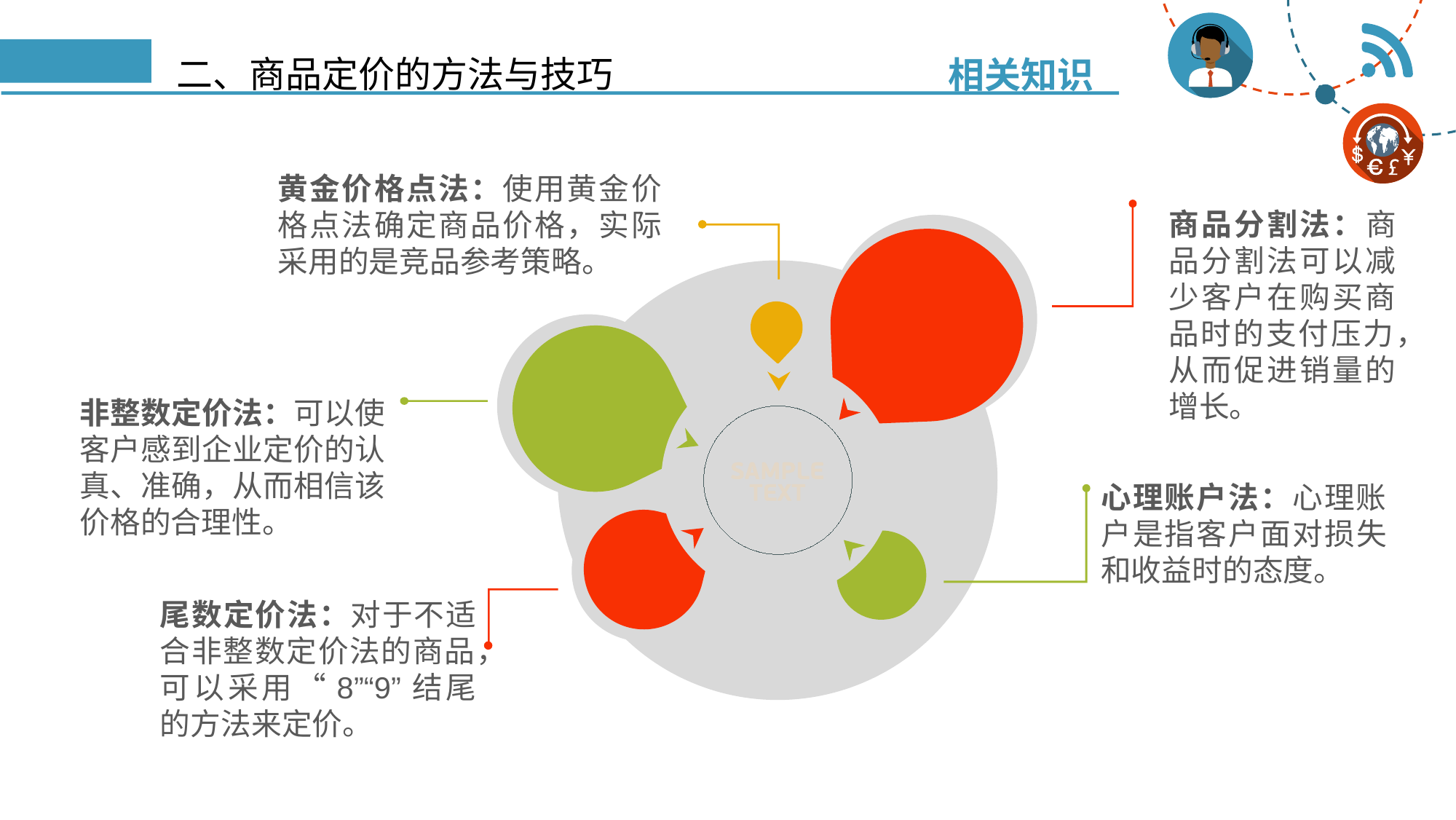

相关知识
# 二、商品定价的方法与技巧
黄金价格点法：使用黄金价格点法确定商品价格，实际采用的是竞品参考策略。
商品分割法：商品分割法可以减少客户在购买商品时的支付压力，从而促进销量的增长。

非整数定价法：可以使客户感到企业定价的认真、准确，从而相信该价格的合理性。

心理账户法：心理账户是指客户面对损失和收益时的态度。

尾数定价法：对于不适合非整数定价法的商品，可以采用“8”“9”结尾的方法来定价。